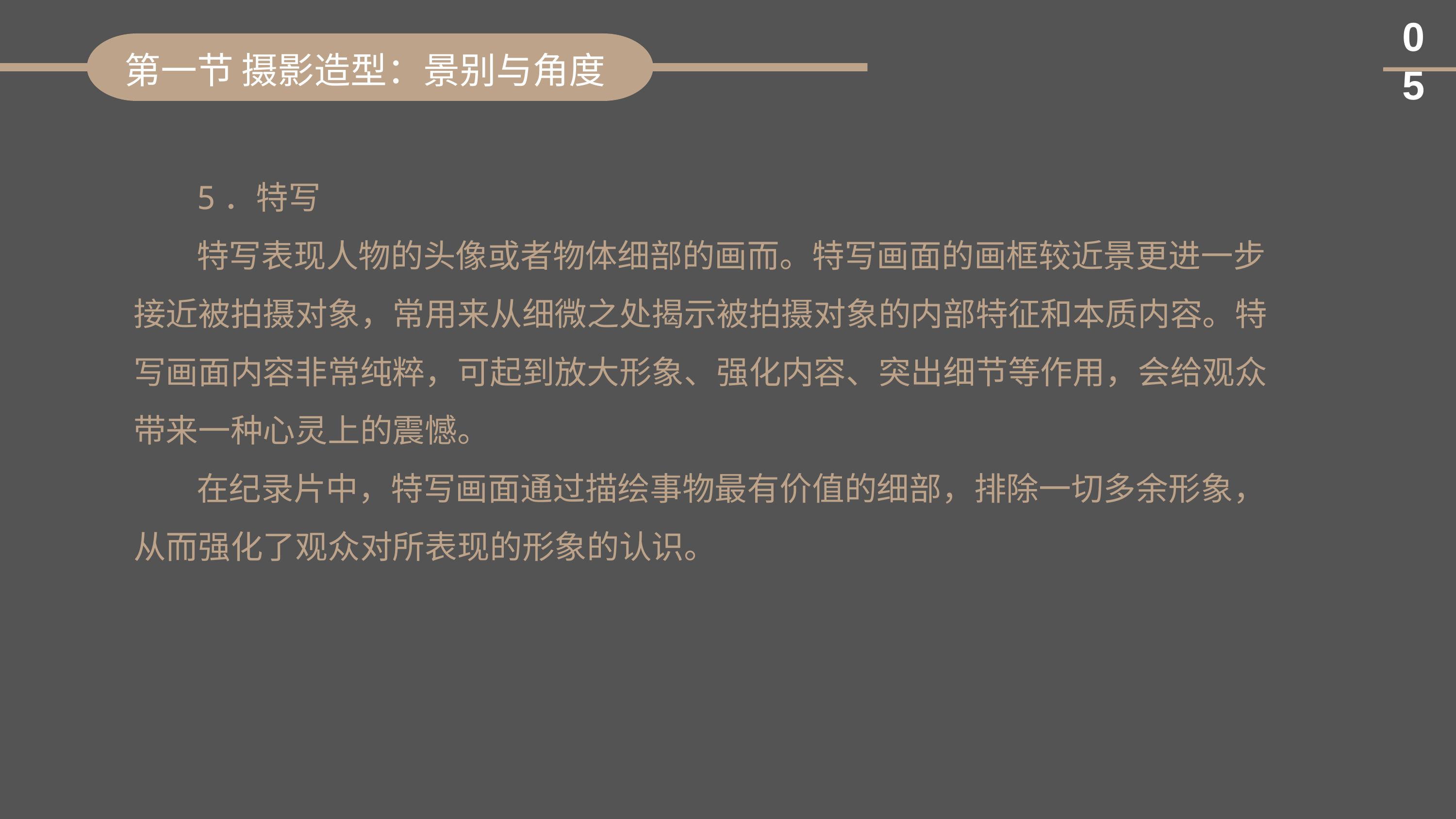

05

第一节 摄影造型：景别与角度

5．特写
特写表现人物的头像或者物体细部的画而。特写画面的画框较近景更进一步接近被拍摄对象，常用来从细微之处揭示被拍摄对象的内部特征和本质内容。特写画面内容非常纯粹，可起到放大形象、强化内容、突出细节等作用，会给观众带来一种心灵上的震憾。
在纪录片中，特写画面通过描绘事物最有价值的细部，排除一切多余形象，从而强化了观众对所表现的形象的认识。